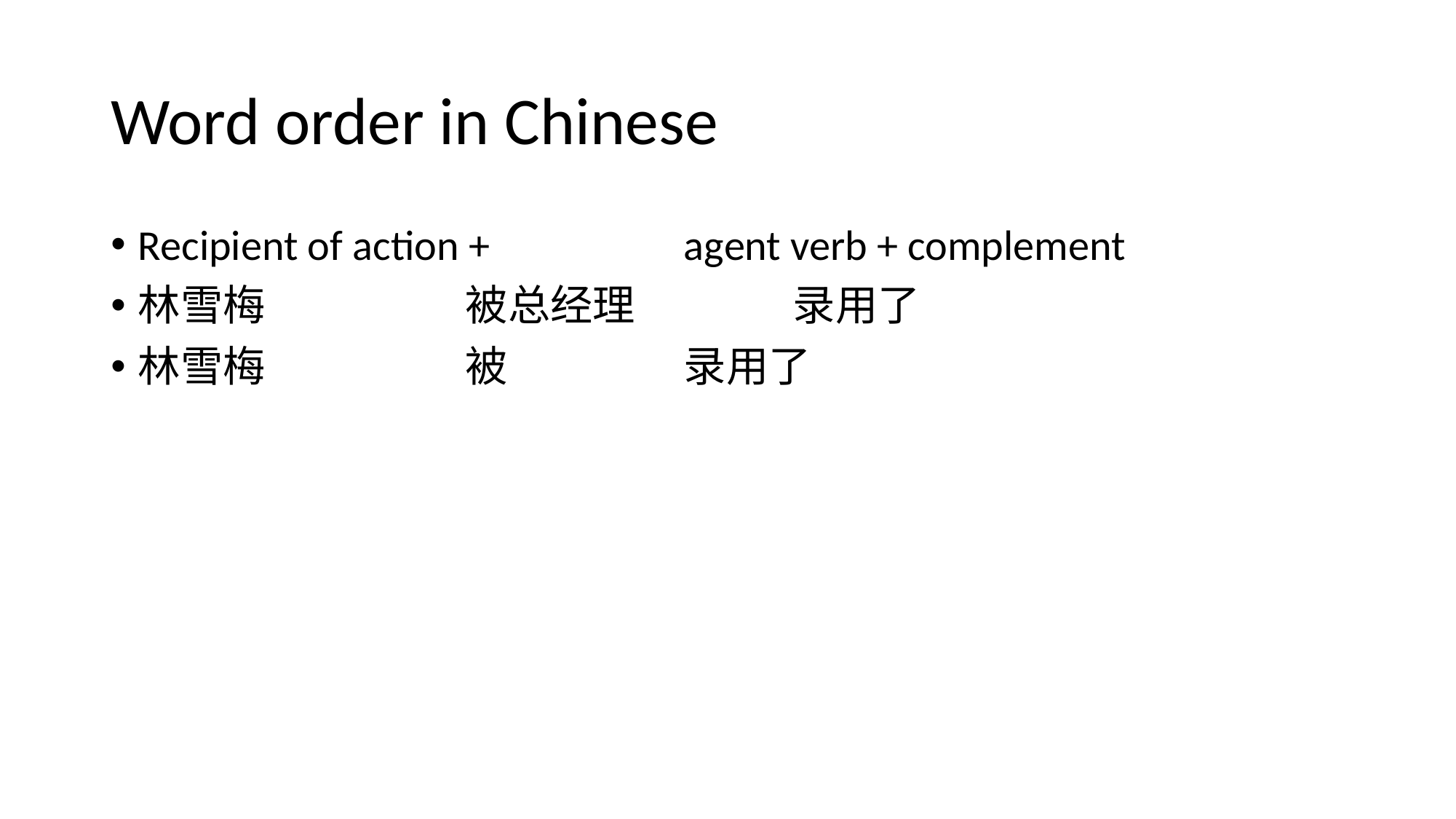

# Word order in Chinese
Recipient of action + 		agent verb + complement
林雪梅		被总经理		录用了
林雪梅		被		录用了